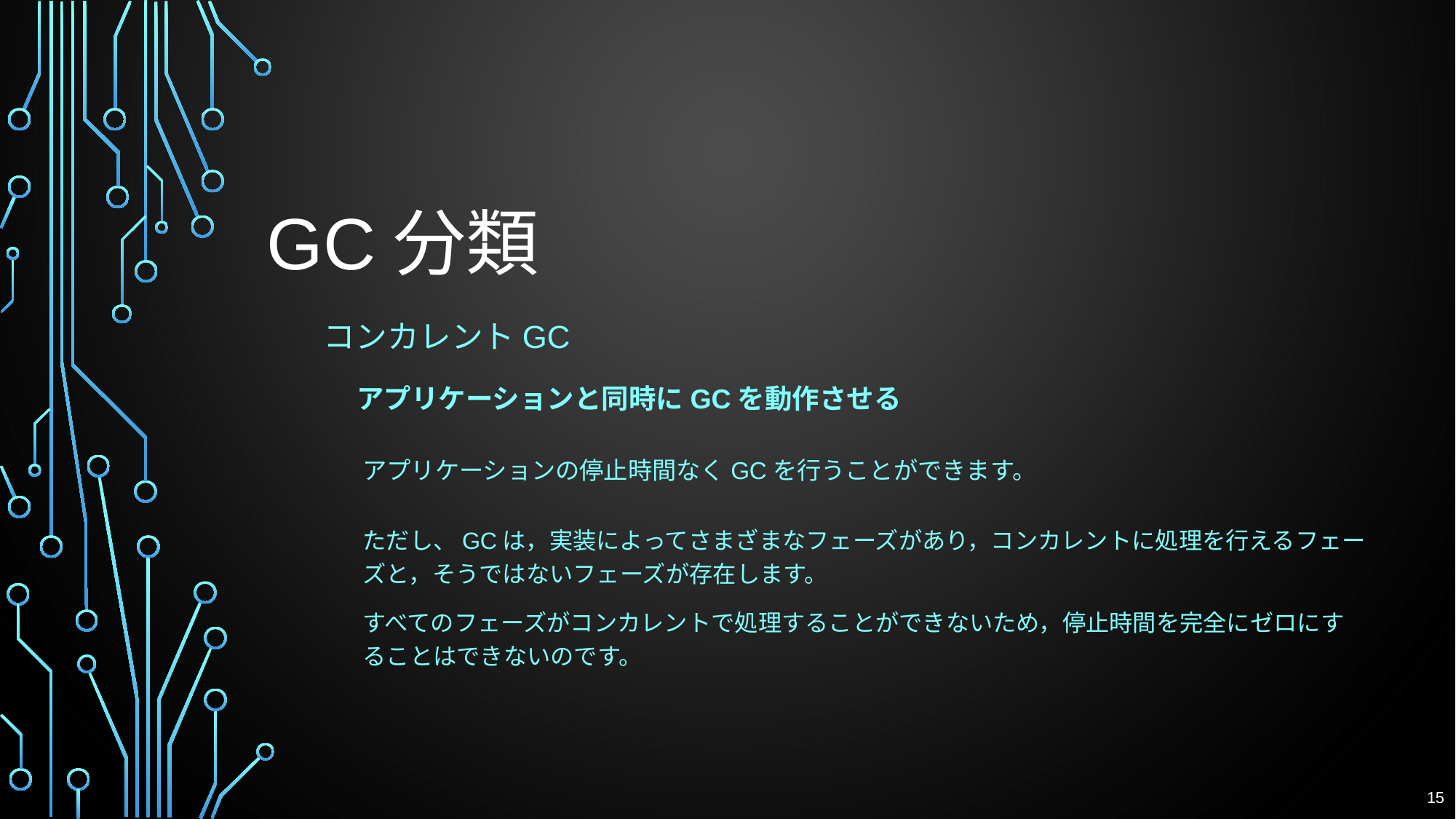

# GC分類
コンカレントGC
アプリケーションと同時にGCを動作させる
アプリケーションの停止時間なくGCを行うことができます。
ただし、GCは，実装によってさまざまなフェーズがあり，コンカレントに処理を行えるフェーズと，そうではないフェーズが存在します。
すべてのフェーズがコンカレントで処理することができないため，停止時間を完全にゼロにすることはできないのです。
15